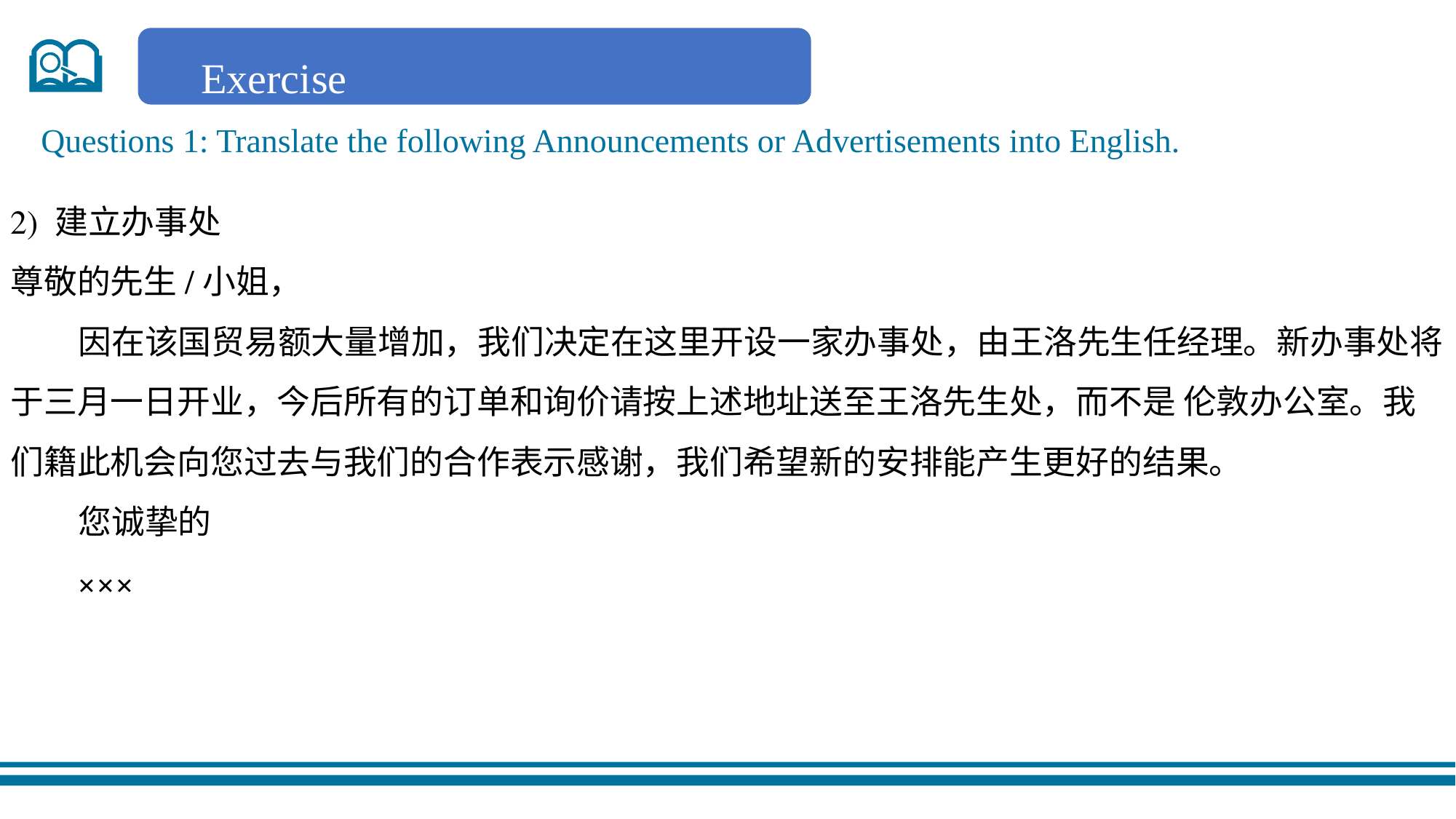

Exercise
Questions 1: Translate the following Announcements or Advertisements into English.
2) 建立办事处
尊敬的先生/小姐，
        因在该国贸易额大量增加，我们决定在这里开设一家办事处，由王洛先生任经理。新办事处将于三月一日开业，今后所有的订单和询价请按上述地址送至王洛先生处，而不是 伦敦办公室。我们籍此机会向您过去与我们的合作表示感谢，我们希望新的安排能产生更好的结果。
        您诚挚的
        ×××